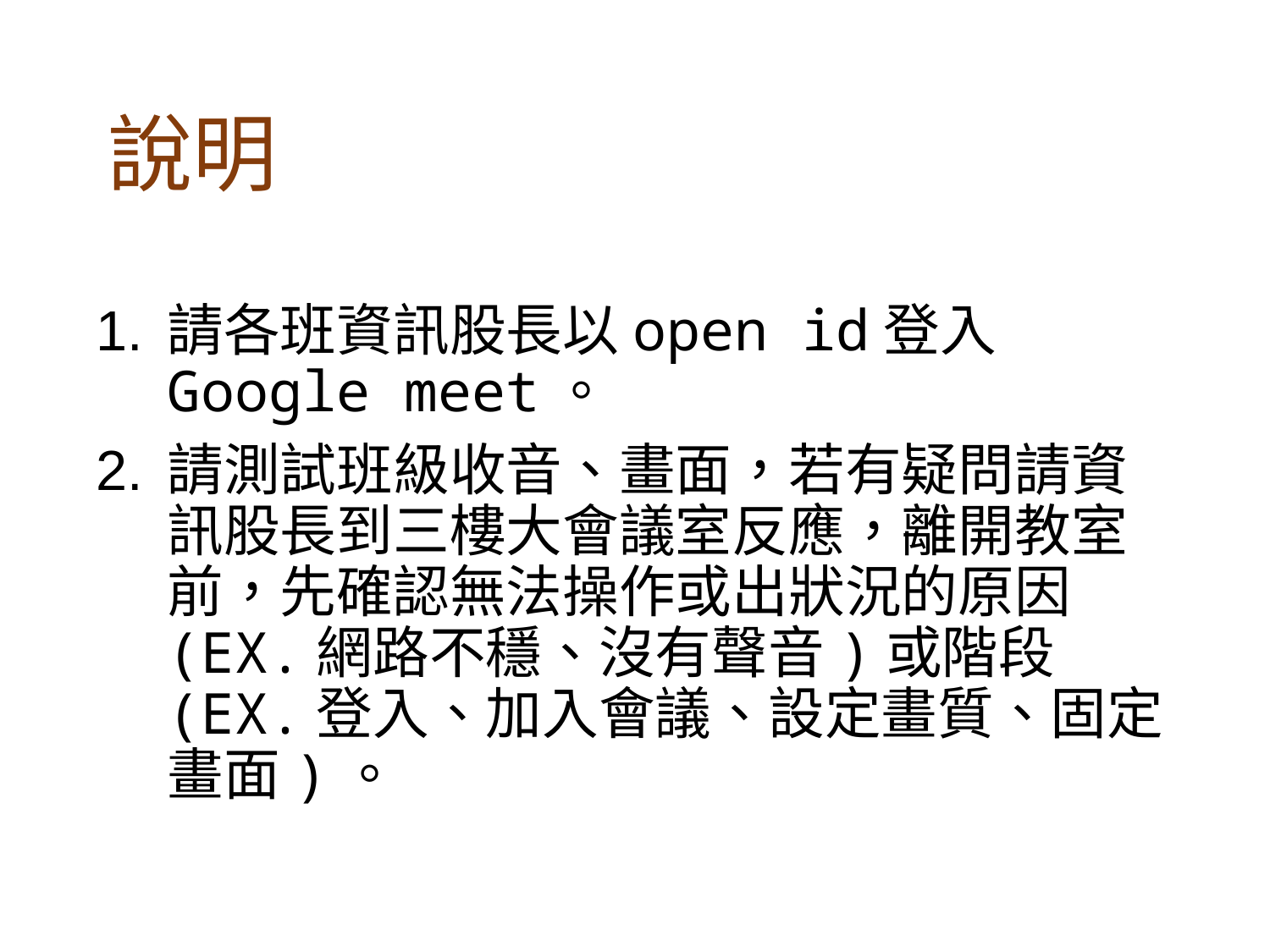

# 說明

請各班資訊股長以open id登入Google meet。
請測試班級收音、畫面，若有疑問請資訊股長到三樓大會議室反應，離開教室前，先確認無法操作或出狀況的原因(EX.網路不穩、沒有聲音)或階段(EX.登入、加入會議、設定畫質、固定畫面)。